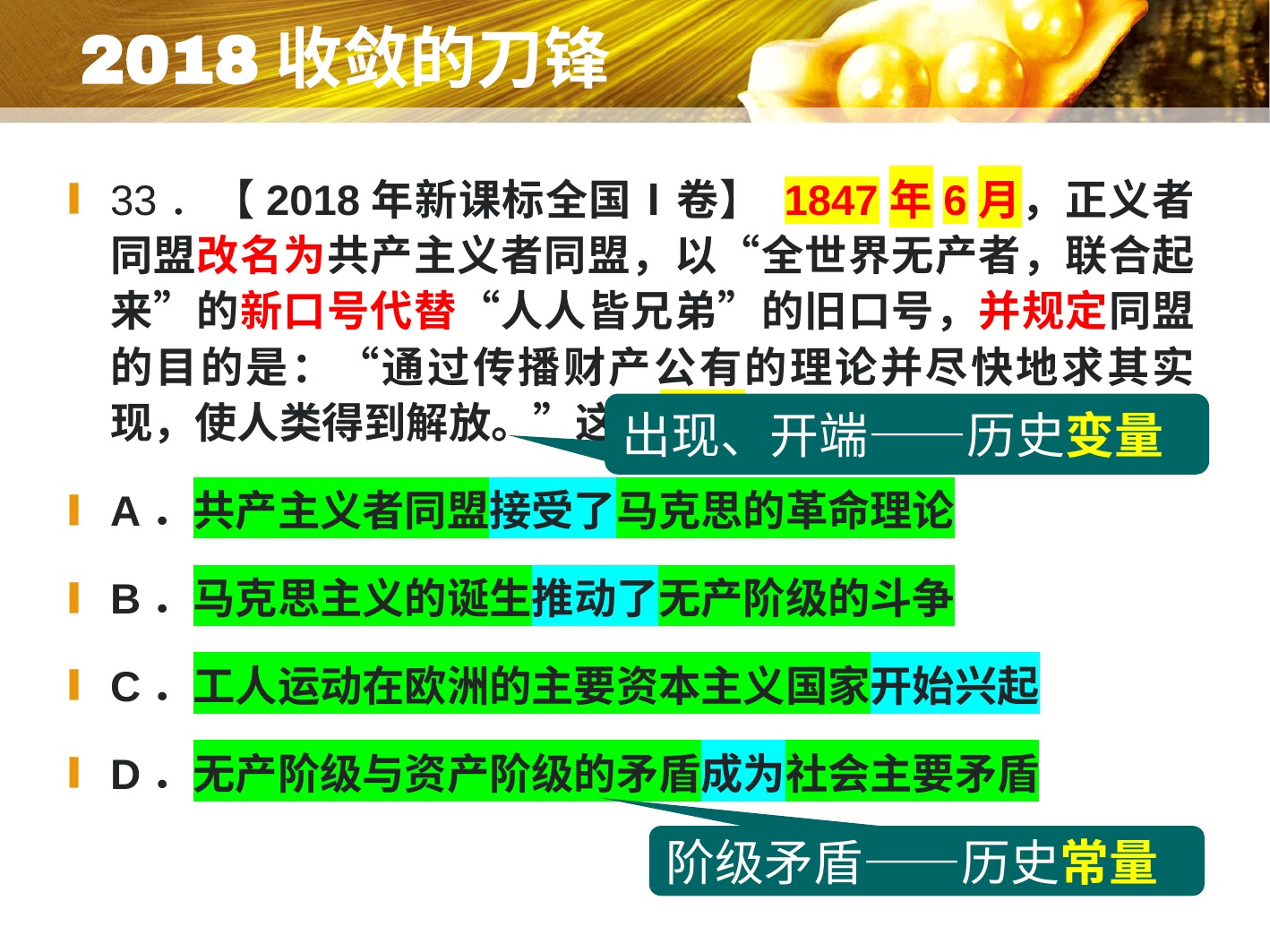

# 2018收敛的刀锋
33．【2018年新课标全国Ⅰ卷】 1847年6月，正义者同盟改名为共产主义者同盟，以“全世界无产者，联合起来”的新口号代替“人人皆兄弟”的旧口号，并规定同盟的目的是：“通过传播财产公有的理论并尽快地求其实现，使人类得到解放。”这一变化说明
A．共产主义者同盟接受了马克思的革命理论
B．马克思主义的诞生推动了无产阶级的斗争
C．工人运动在欧洲的主要资本主义国家开始兴起
D．无产阶级与资产阶级的矛盾成为社会主要矛盾

出现、开端——历史变量
阶级矛盾——历史常量